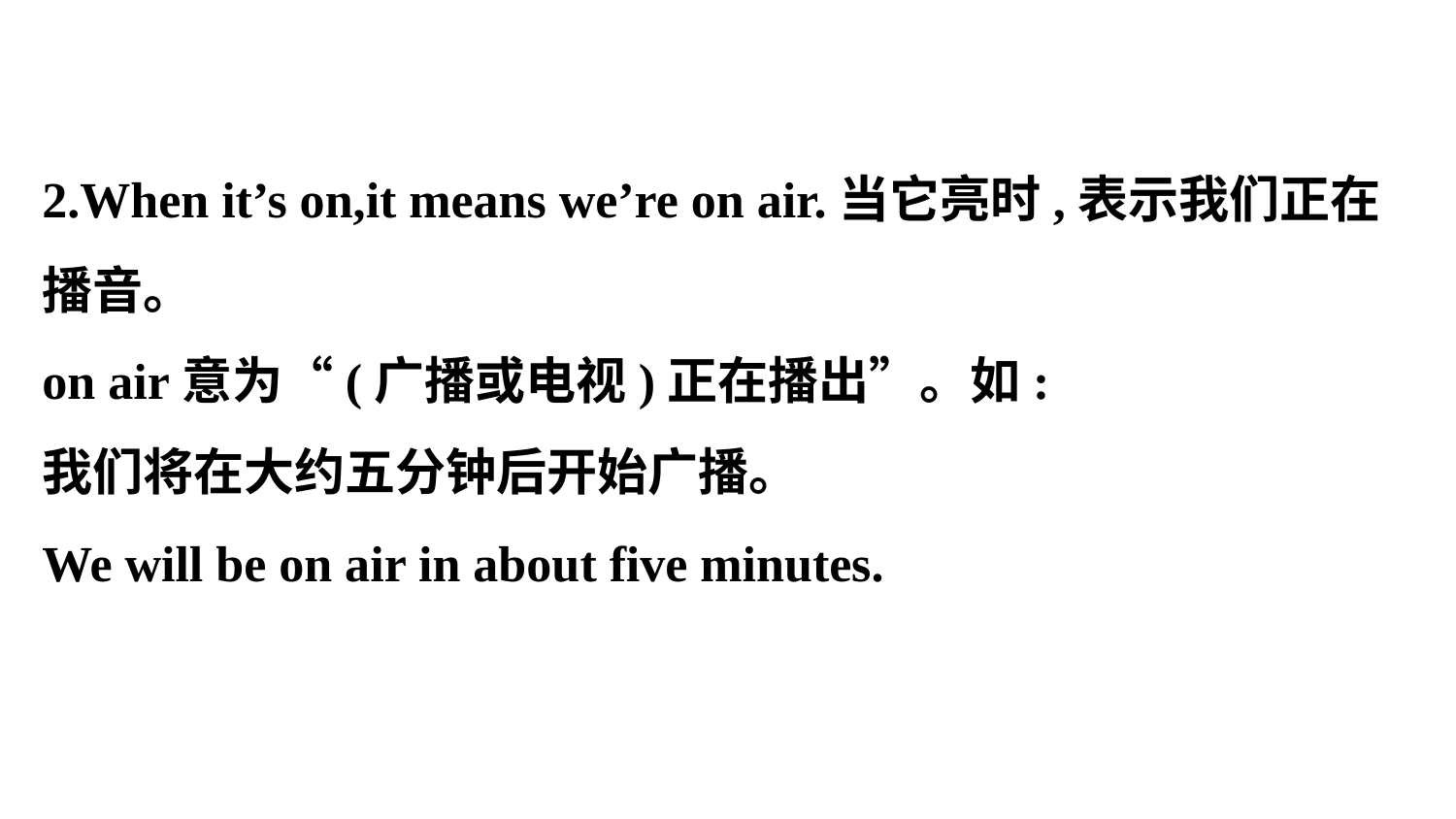

2.When it’s on,it means we’re on air.当它亮时,表示我们正在播音。
on air意为“(广播或电视)正在播出”。如:
我们将在大约五分钟后开始广播。
We will be on air in about five minutes.